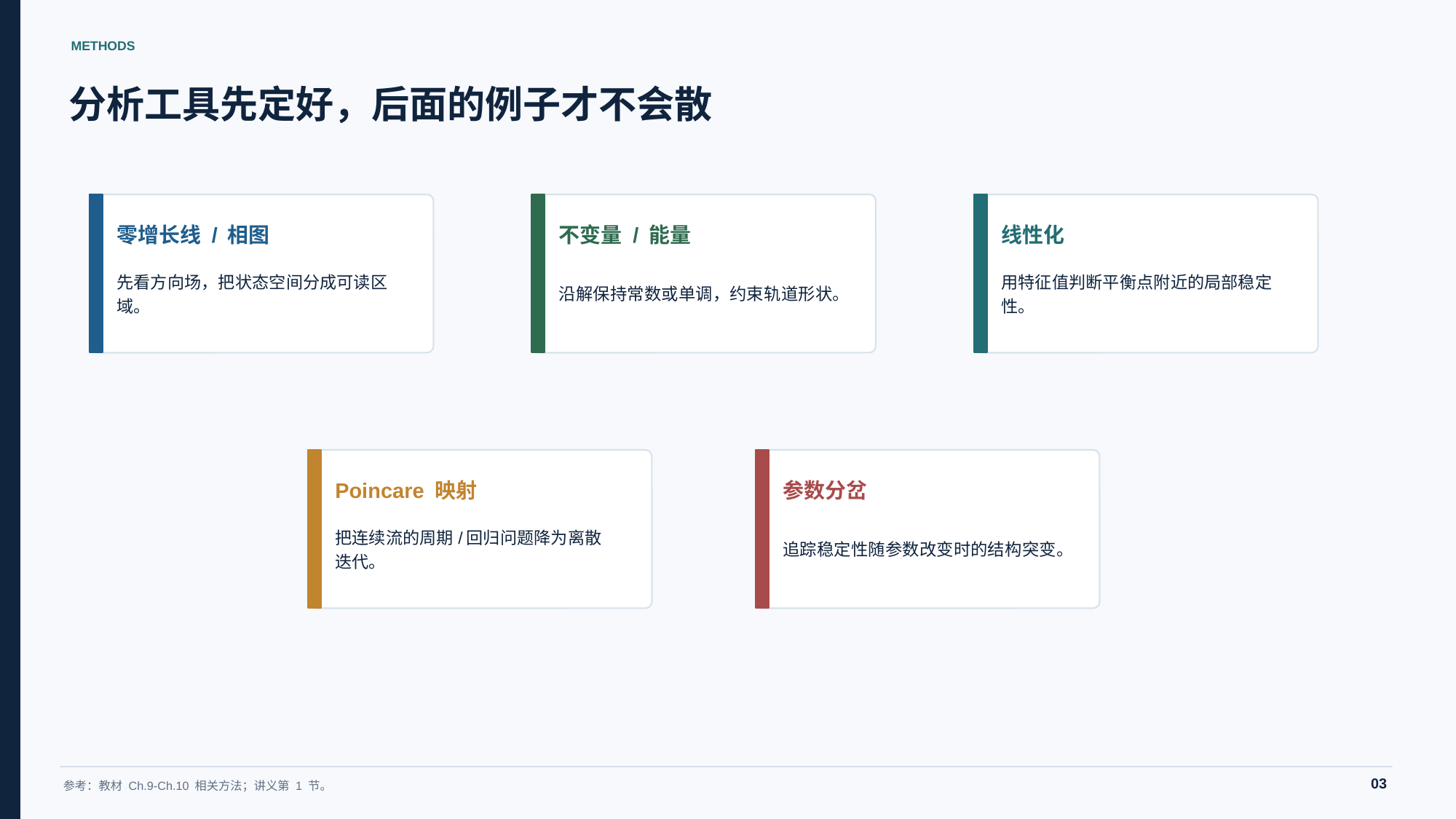

METHODS
分析工具先定好，后面的例子才不会散

零增长线 / 相图
不变量 / 能量
线性化
先看方向场，把状态空间分成可读区域。
沿解保持常数或单调，约束轨道形状。
用特征值判断平衡点附近的局部稳定性。

Poincare 映射
参数分岔
把连续流的周期/回归问题降为离散迭代。
追踪稳定性随参数改变时的结构突变。

03
参考：教材 Ch.9-Ch.10 相关方法；讲义第 1 节。